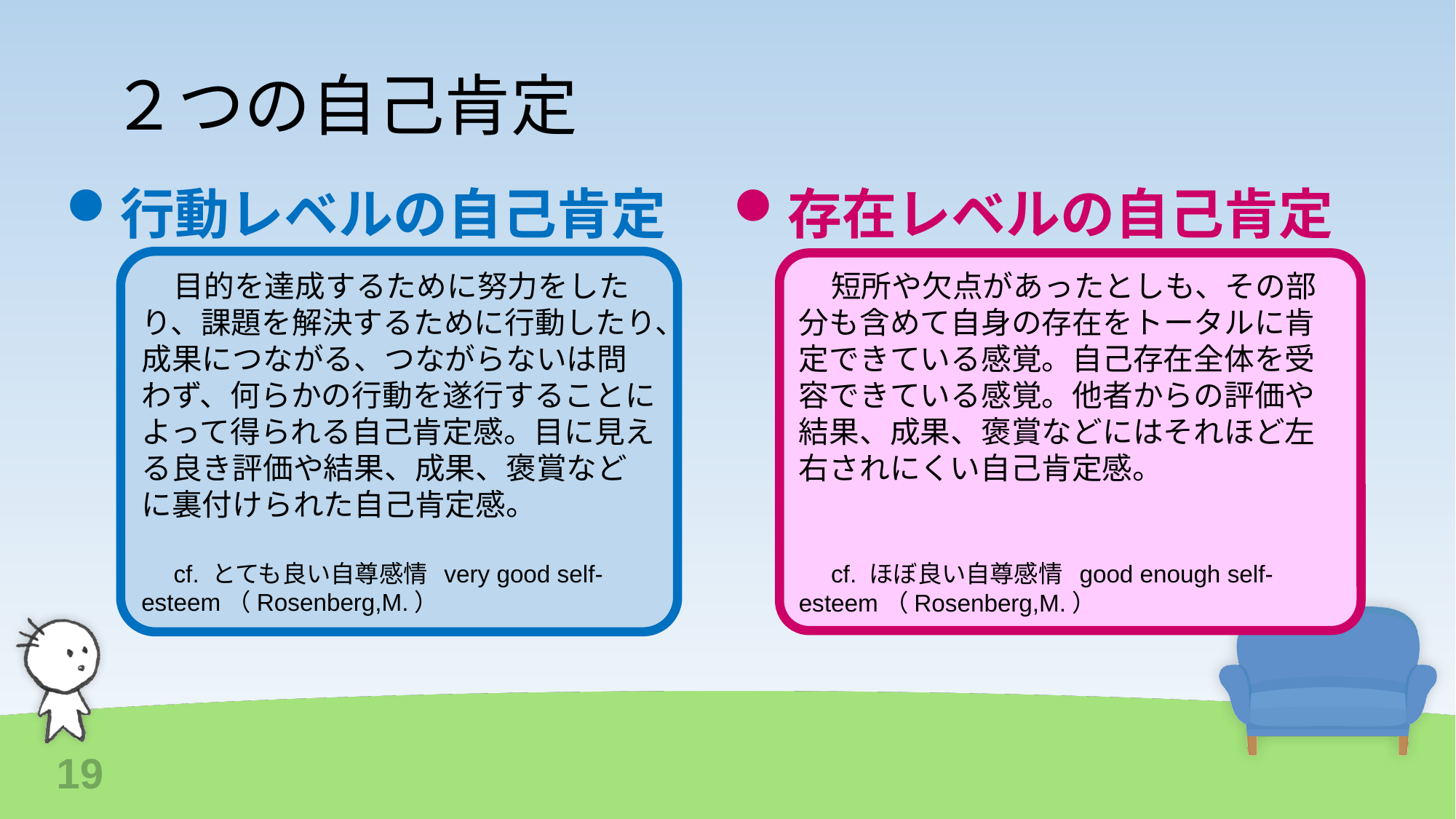

# ２つの自己肯定
存在レベルの自己肯定
行動レベルの自己肯定
目的を達成するために努力をしたり、課題を解決するために行動したり、成果につながる、つながらないは問わず、何らかの行動を遂行することによって得られる自己肯定感。目に見える良き評価や結果、成果、褒賞などに裏付けられた自己肯定感。

cf. とても良い自尊感情  very good self-esteem（Rosenberg,M.）
短所や欠点があったとしも、その部分も含めて自身の存在をトータルに肯定できている感覚。自己存在全体を受容できている感覚。他者からの評価や結果、成果、褒賞などにはそれほど左右されにくい自己肯定感。

cf. ほぼ良い自尊感情  good enough self-esteem（Rosenberg,M.）
19